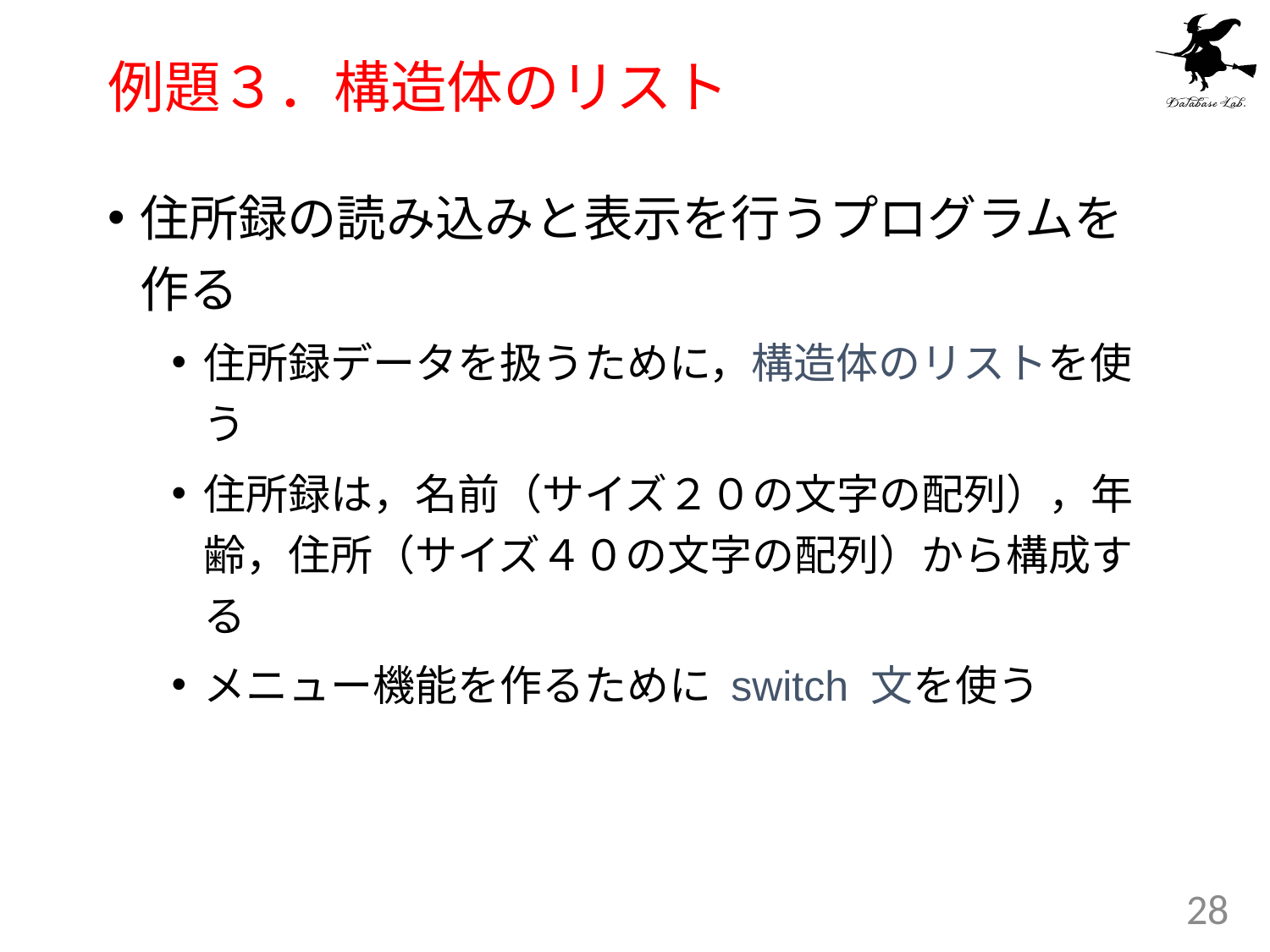

# 例題３．構造体のリスト
住所録の読み込みと表示を行うプログラムを作る
住所録データを扱うために，構造体のリストを使う
住所録は，名前（サイズ２０の文字の配列），年齢，住所（サイズ４０の文字の配列）から構成する
メニュー機能を作るために switch 文を使う

28